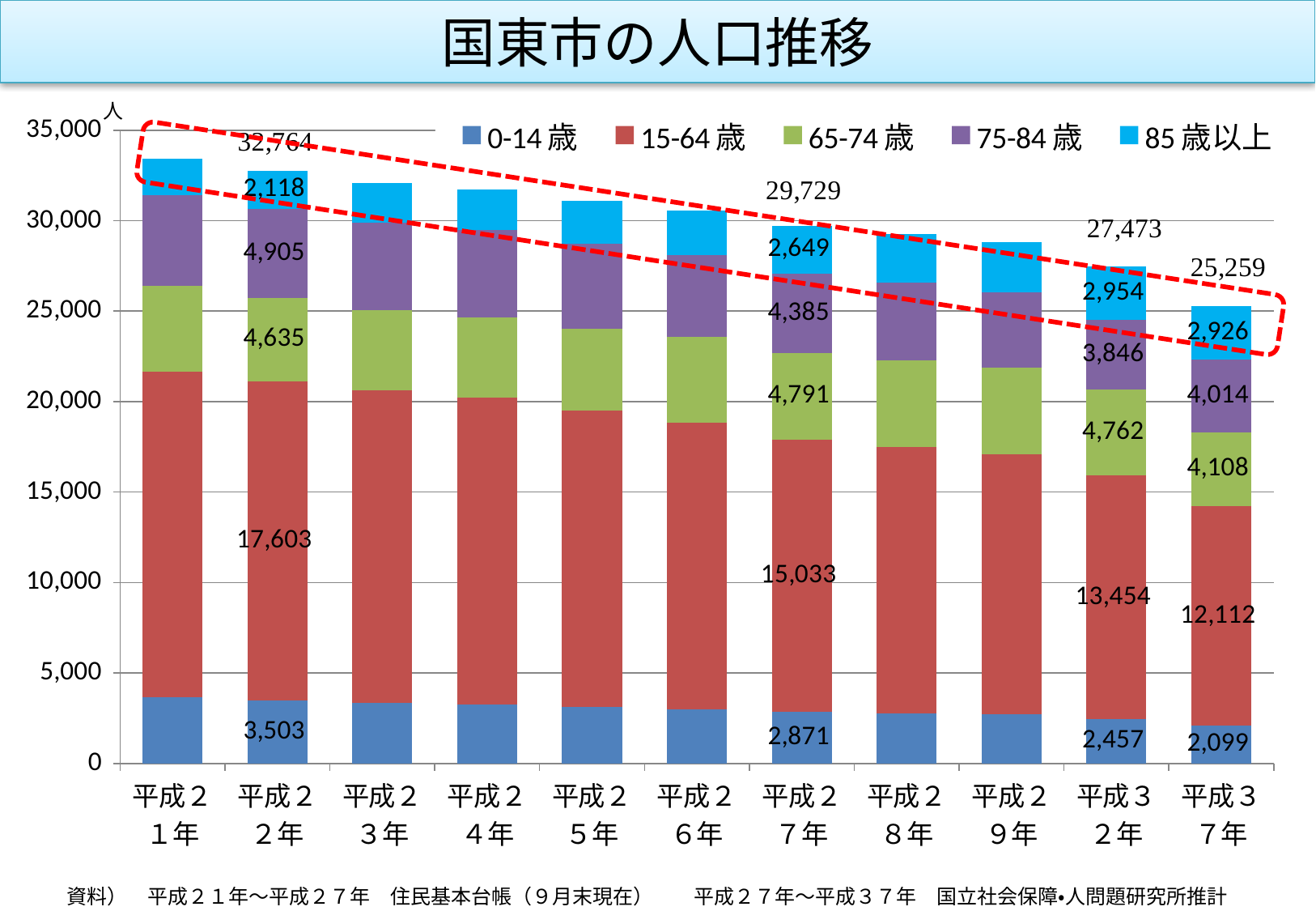

# 国東市の人口推移
人

### Chart

| Category | 0-14歳 | 15-64歳 | 65-74歳 | 75-84歳 | 85歳以上 |
|---|---|---|---|---|---|
| 平成２１年 | 3656.0 | 17982.0 | 4779.0 | 5003.0 | 1992.0 |
| 平成２２年 | 3503.0 | 17603.0 | 4635.0 | 4905.0 | 2118.0 |
| 平成２３年 | 3354.0 | 17285.0 | 4401.0 | 4829.0 | 2188.0 |
| 平成２４年 | 3263.0 | 16963.0 | 4432.0 | 4826.0 | 2240.0 |
| 平成２５年 | 3128.0 | 16383.0 | 4513.0 | 4717.0 | 2377.0 |
| 平成２６年 | 2987.0 | 15851.0 | 4728.0 | 4521.0 | 2463.0 |
| 平成２７年 | 2871.0 | 15033.0 | 4791.0 | 4385.0 | 2649.0 |
| 平成２８年 | 2787.0 | 14715.0 | 4784.0 | 4277.0 | 2710.0 |
| 平成２９年 | 2705.0 | 14400.0 | 4780.0 | 4169.0 | 2771.0 |
| 平成３２年 | 2457.0 | 13454.0 | 4762.0 | 3846.0 | 2954.0 |
| 平成３７年 | 2099.0 | 12112.0 | 4108.0 | 4014.0 | 2926.0 |
資料）　平成２１年～平成２７年　住民基本台帳（９月末現在）　　平成２７年～平成３７年　国立社会保障・人問題研究所推計